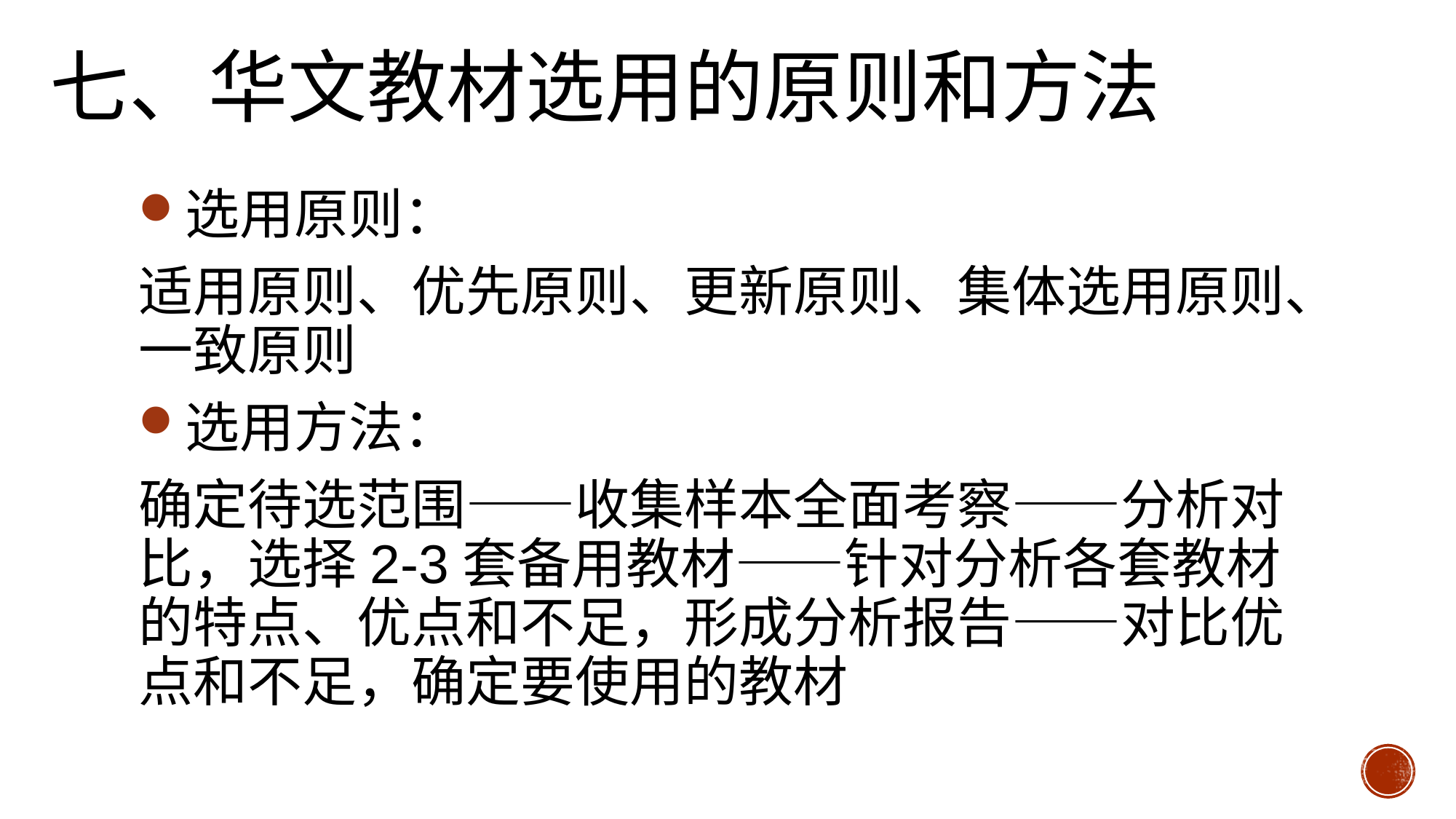

# 七、华文教材选用的原则和方法
选用原则：
适用原则、优先原则、更新原则、集体选用原则、一致原则
选用方法：
确定待选范围——收集样本全面考察——分析对比，选择2-3套备用教材——针对分析各套教材的特点、优点和不足，形成分析报告——对比优点和不足，确定要使用的教材